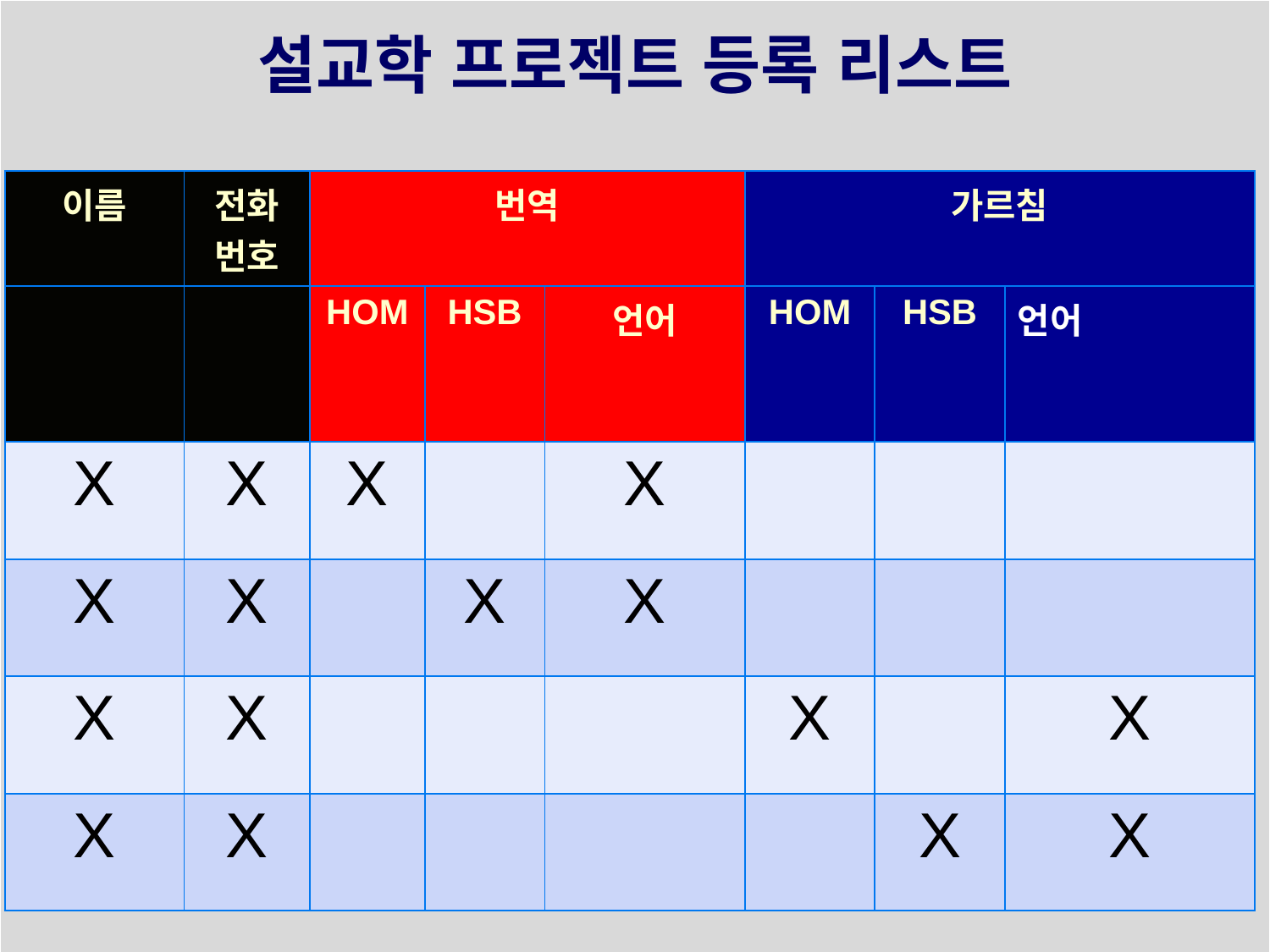

# 설교학 프로젝트 등록 리스트
| 이름 | 전화 번호 | 번역 |  |  | 가르침 |  |  |
| --- | --- | --- | --- | --- | --- | --- | --- |
|  |  | HOM | HSB | 언어 | HOM | HSB | 언어 |
| X | X | X |  | X |  |  |  |
| X | X |  | X | X |  |  |  |
| X | X |  |  |  | X |  | X |
| X | X |  |  |  |  | X | X |